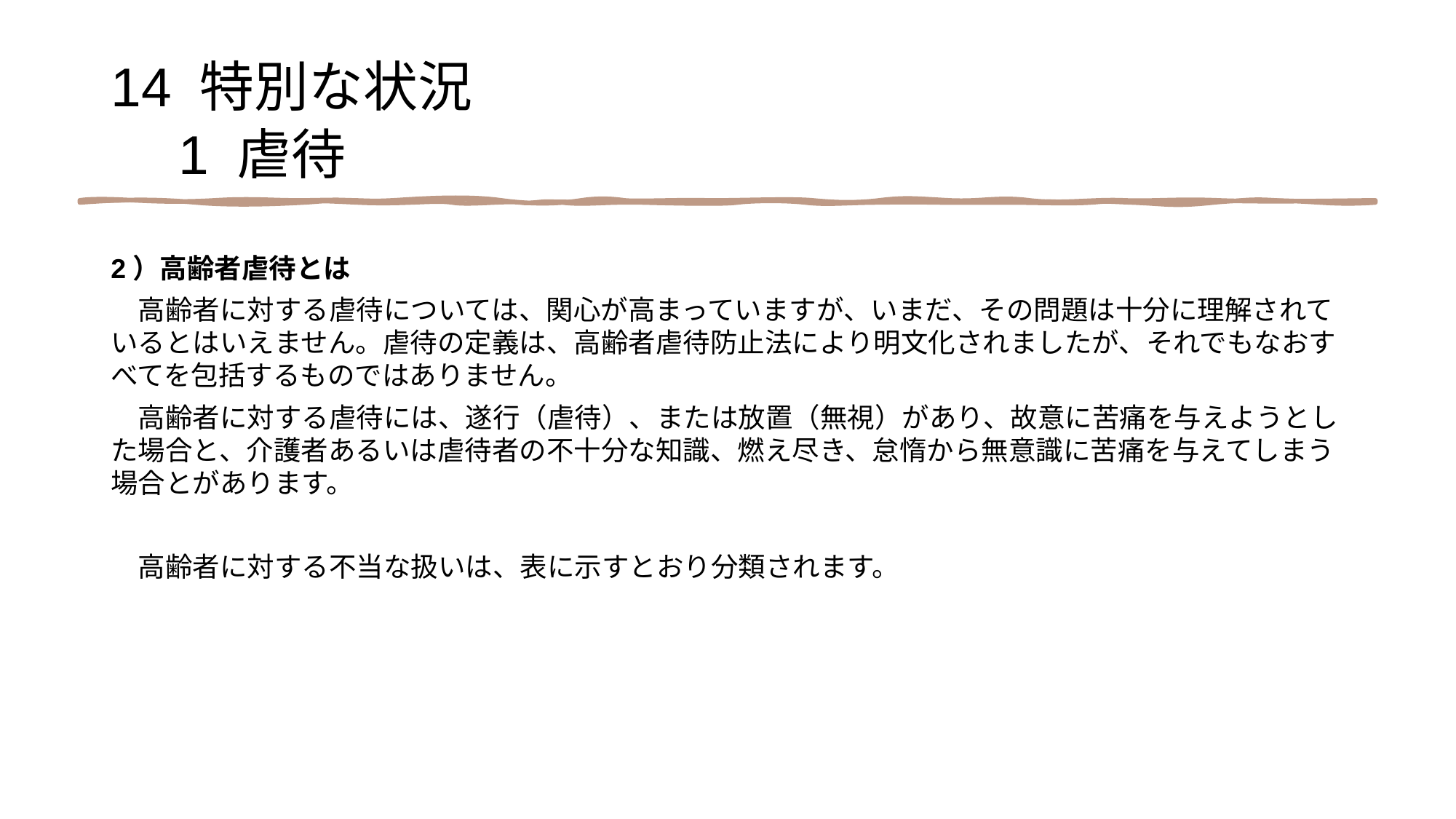

14 特別な状況
　1 虐待

2）高齢者虐待とは
　高齢者に対する虐待については、関心が高まっていますが、いまだ、その問題は十分に理解されているとはいえません。虐待の定義は、高齢者虐待防止法により明文化されましたが、それでもなおすべてを包括するものではありません。
　高齢者に対する虐待には、遂行（虐待）、または放置（無視）があり、故意に苦痛を与えようとした場合と、介護者あるいは虐待者の不十分な知識、燃え尽き、怠惰から無意識に苦痛を与えてしまう場合とがあります。

　高齢者に対する不当な扱いは、表に示すとおり分類されます。